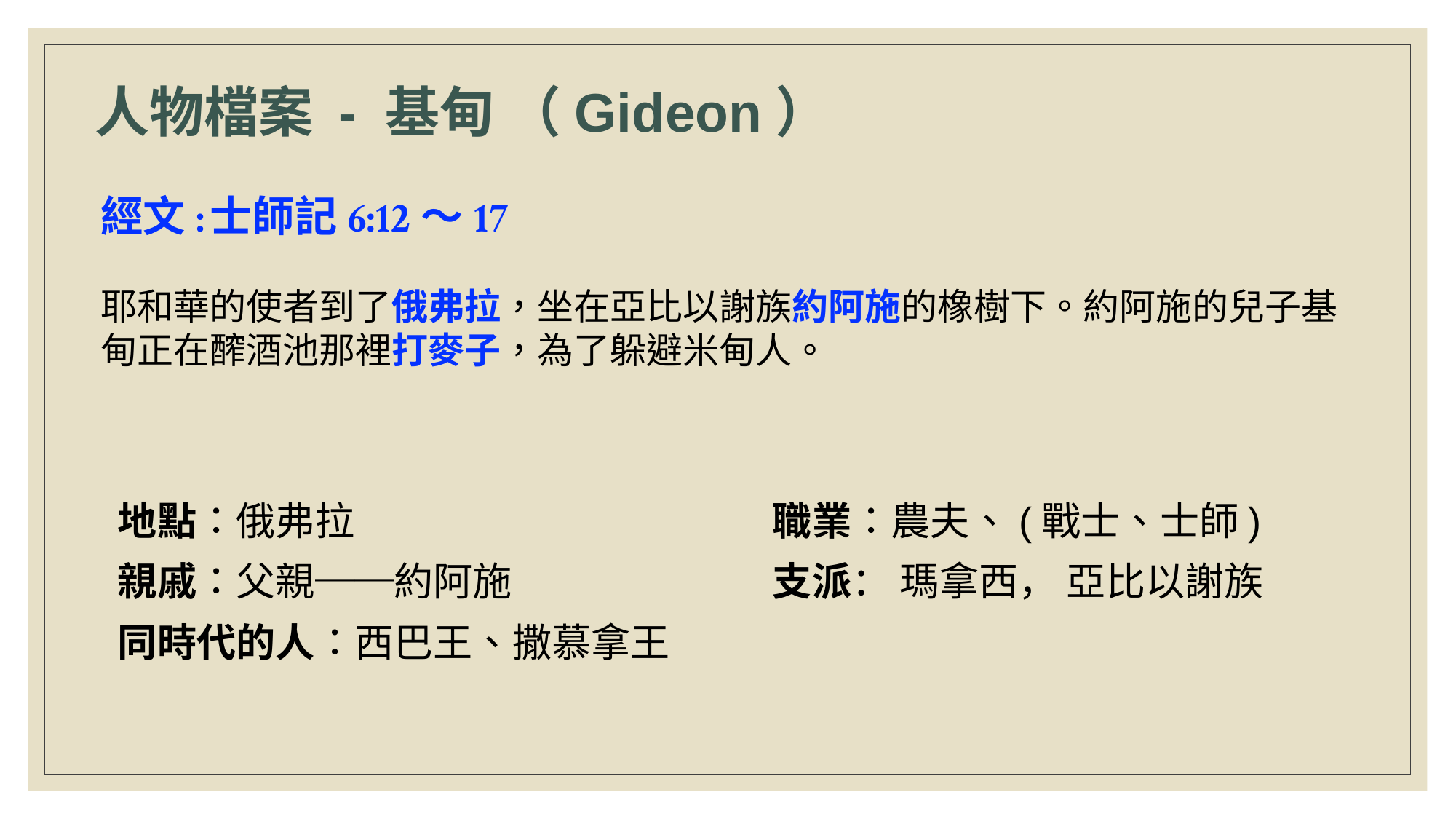

# 人物檔案 - 基甸 （Gideon）
經文:	士師記6:12～17

耶和華的使者到了俄弗拉，坐在亞比以謝族約阿施的橡樹下。約阿施的兒子基甸正在醡酒池那裡打麥子，為了躲避米甸人。
地點：俄弗拉 				職業：農夫、(戰士、士師)
親戚：父親──約阿施			支派： 瑪拿西， 亞比以謝族
同時代的人：西巴王、撒慕拿王